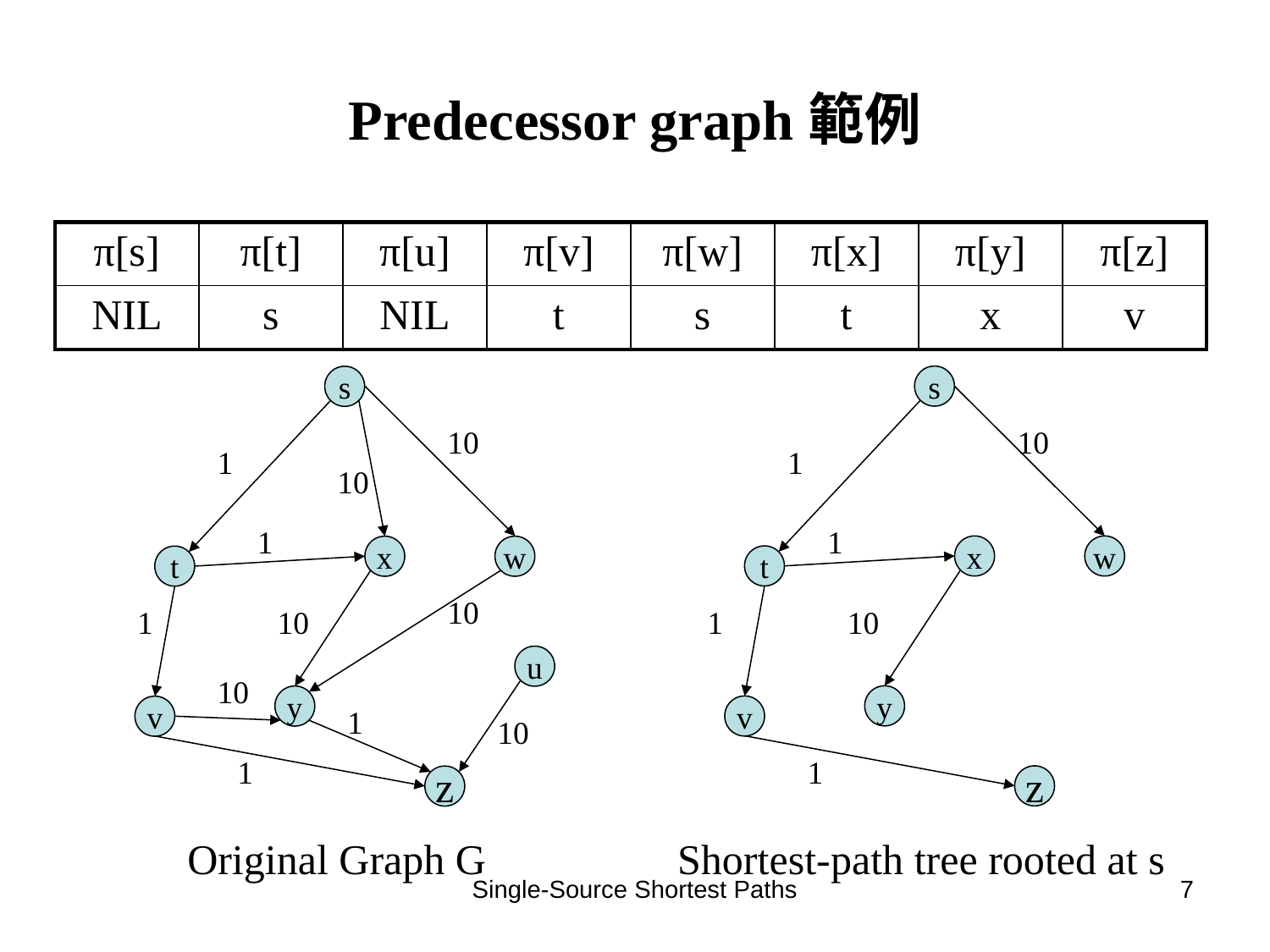

# Predecessor graph範例
| π[s] | π[t] | π[u] | π[v] | π[w] | π[x] | π[y] | π[z] |
| --- | --- | --- | --- | --- | --- | --- | --- |
| NIL | s | NIL | t | s | t | x | v |
s
s
10
10
1
1
10
1
1
x
w
x
w
t
t
10
1
10
1
10
u
10
y
y
1
v
v
10
1
1
z
z
Original Graph G
Shortest-path tree rooted at s
Single-Source Shortest Paths
7